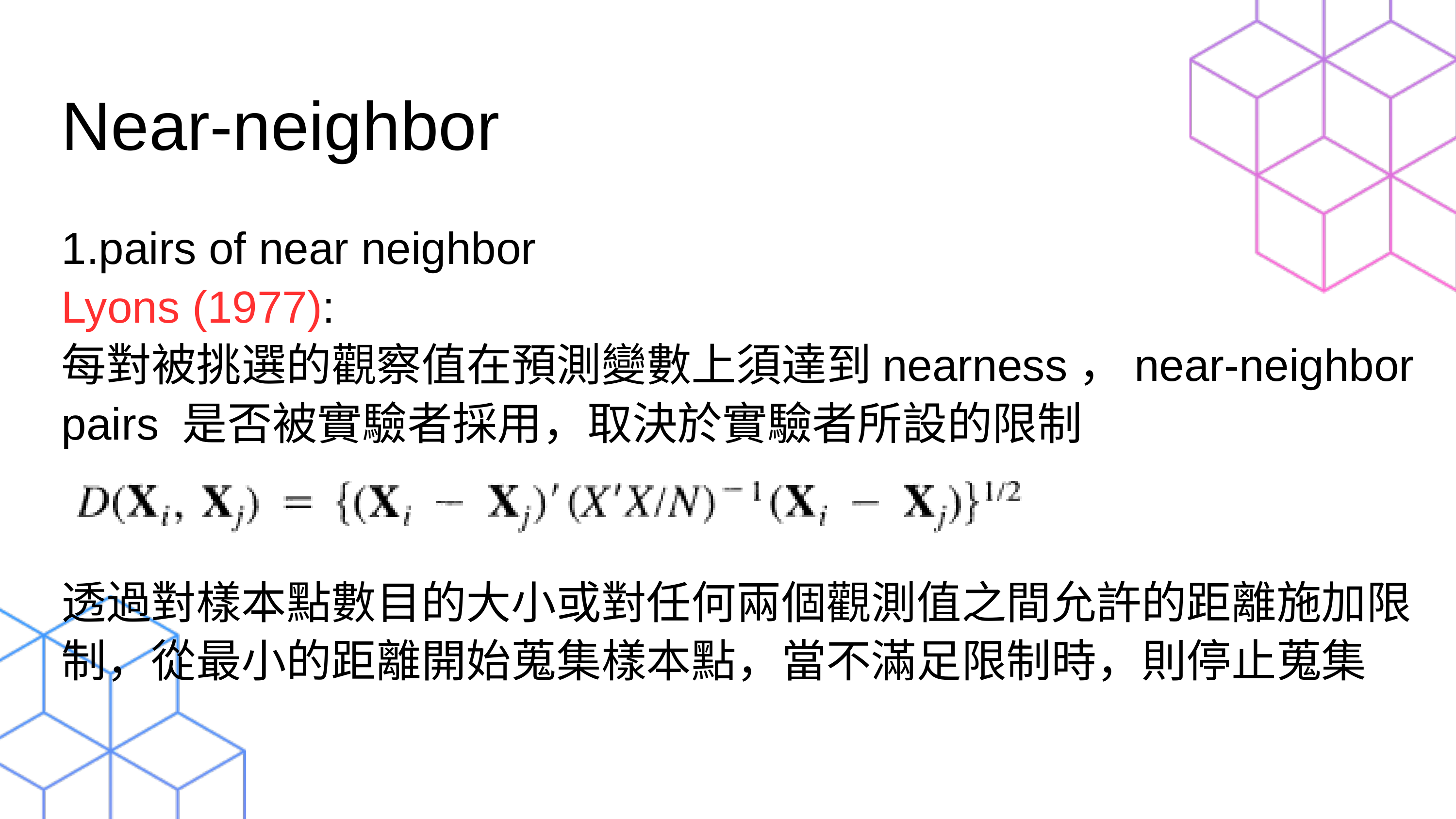

Near-neighbor
1.pairs of near neighbor
Lyons (1977):
每對被挑選的觀察值在預測變數上須達到nearness，near-neighbor pairs 是否被實驗者採用，取決於實驗者所設的限制

透過對樣本點數目的大小或對任何兩個觀測值之間允許的距離施加限制，從最小的距離開始蒐集樣本點，當不滿足限制時，則停止蒐集